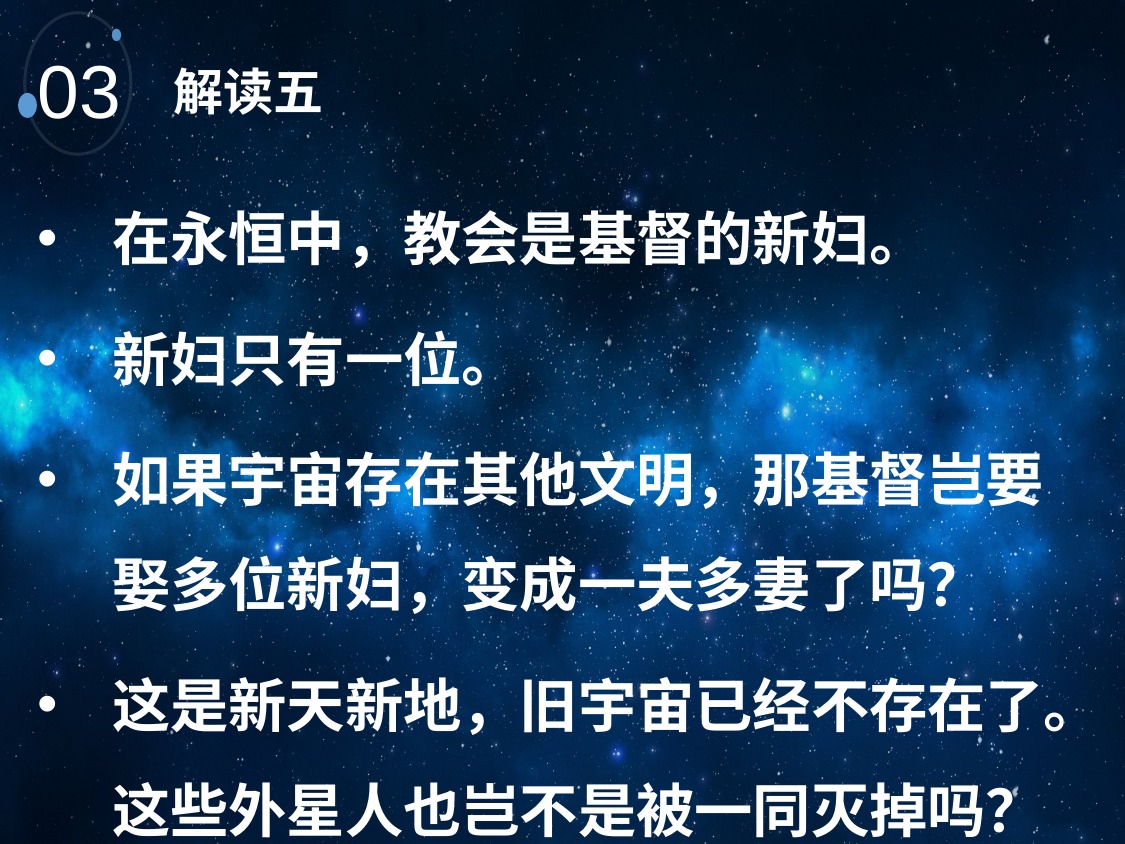

03
解读五
在永恒中，教会是基督的新妇。
新妇只有一位。
如果宇宙存在其他文明，那基督岂要娶多位新妇，变成一夫多妻了吗？
这是新天新地，旧宇宙已经不存在了。这些外星人也岂不是被一同灭掉吗？